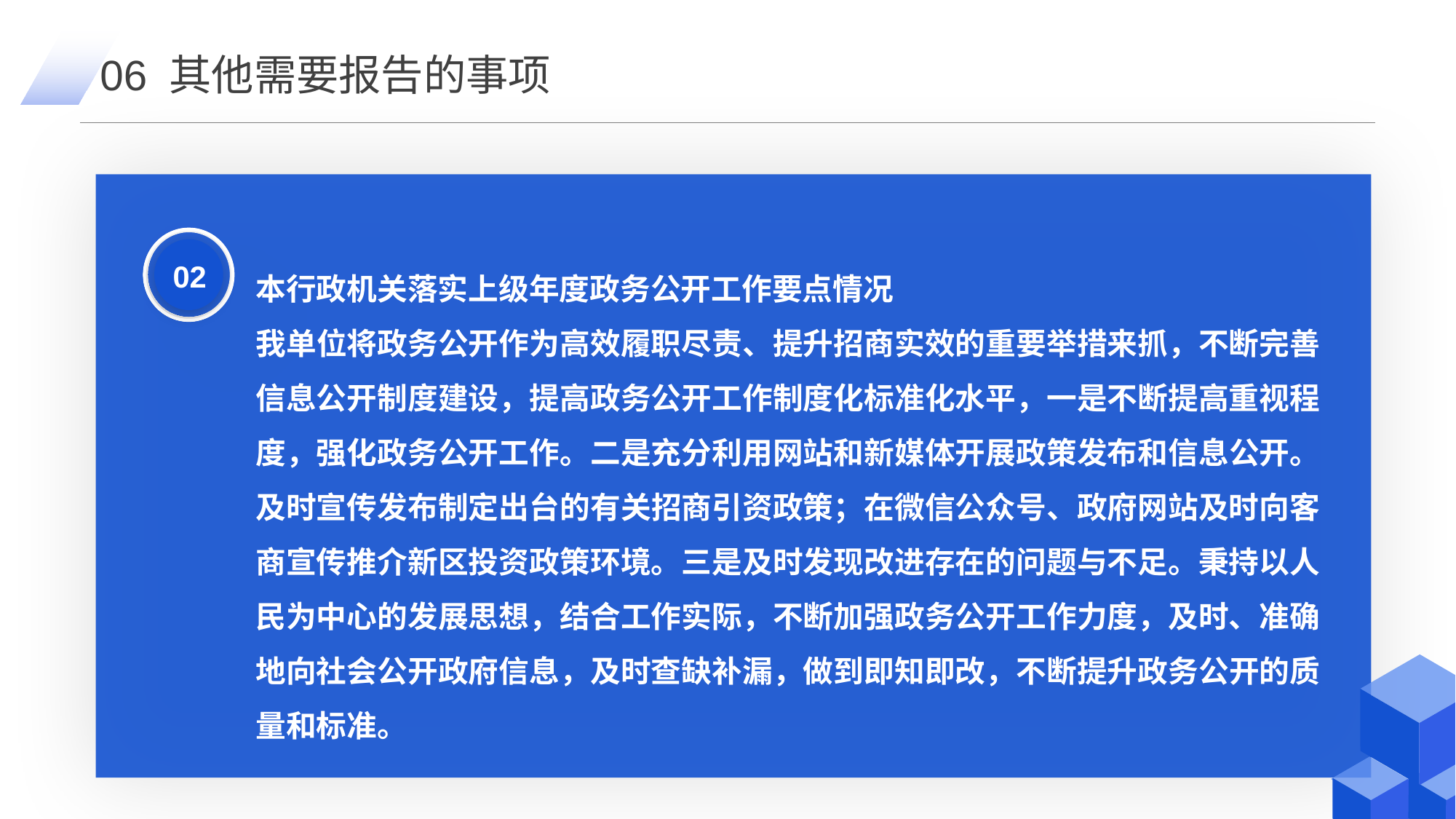

06 其他需要报告的事项

02
本行政机关落实上级年度政务公开工作要点情况
我单位将政务公开作为高效履职尽责、提升招商实效的重要举措来抓，不断完善信息公开制度建设，提高政务公开工作制度化标准化水平，一是不断提高重视程度，强化政务公开工作。二是充分利用网站和新媒体开展政策发布和信息公开。及时宣传发布制定出台的有关招商引资政策；在微信公众号、政府网站及时向客商宣传推介新区投资政策环境。三是及时发现改进存在的问题与不足。秉持以人民为中心的发展思想，结合工作实际，不断加强政务公开工作力度，及时、准确地向社会公开政府信息，及时查缺补漏，做到即知即改，不断提升政务公开的质量和标准。